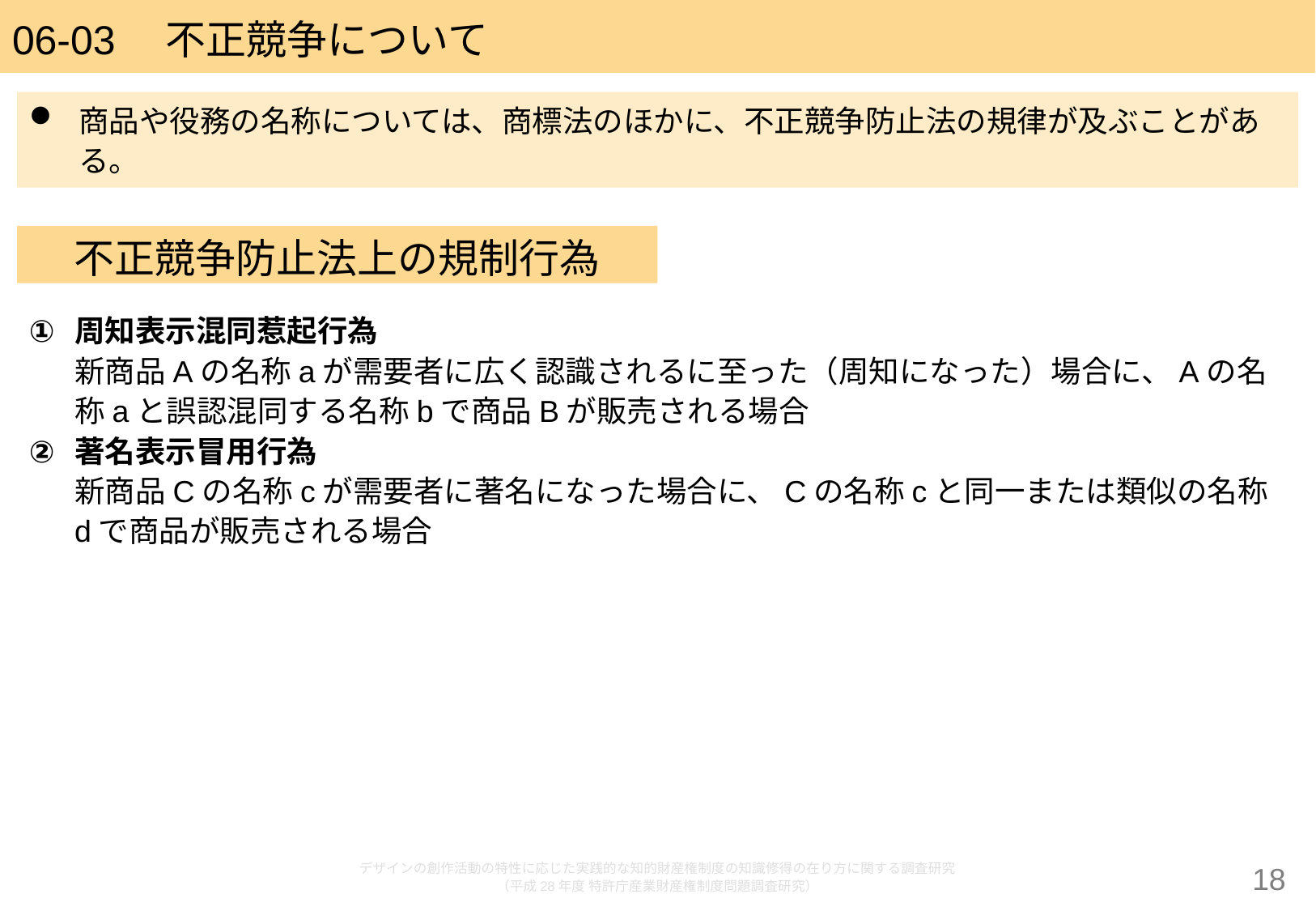

# 06-03　不正競争について
商品や役務の名称については、商標法のほかに、不正競争防止法の規律が及ぶことがある。
不正競争防止法上の規制行為
周知表示混同惹起行為
新商品Aの名称aが需要者に広く認識されるに至った（周知になった）場合に、Aの名称aと誤認混同する名称bで商品Bが販売される場合
著名表示冒用行為
新商品Cの名称cが需要者に著名になった場合に、Cの名称cと同一または類似の名称dで商品が販売される場合
デザインの創作活動の特性に応じた実践的な知的財産権制度の知識修得の在り方に関する調査研究
（平成28年度 特許庁産業財産権制度問題調査研究）
18